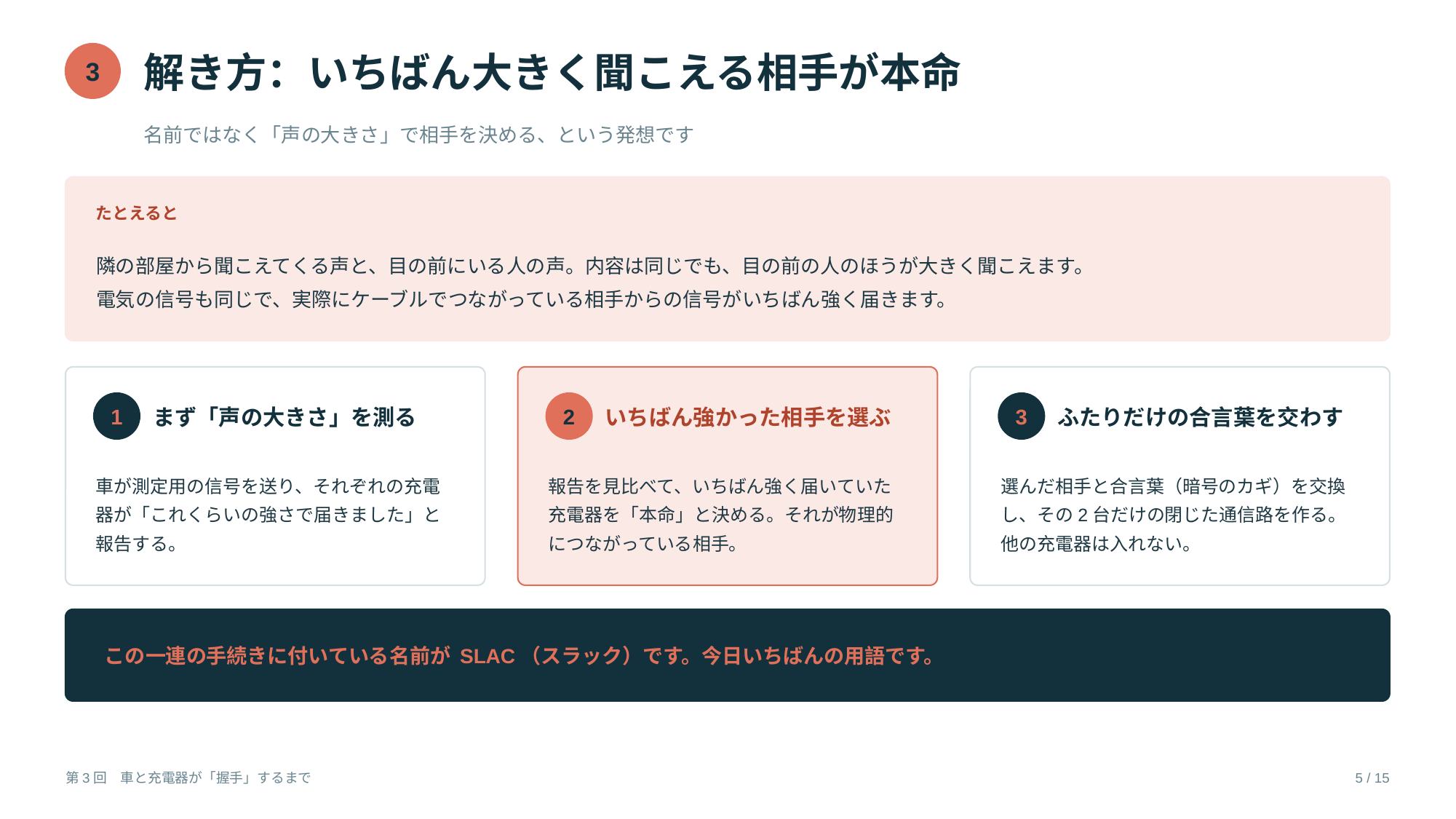

解き方：いちばん大きく聞こえる相手が本命

3
名前ではなく「声の大きさ」で相手を決める、という発想です

たとえると
隣の部屋から聞こえてくる声と、目の前にいる人の声。内容は同じでも、目の前の人のほうが大きく聞こえます。
電気の信号も同じで、実際にケーブルでつながっている相手からの信号がいちばん強く届きます。

1
まず「声の大きさ」を測る

2
いちばん強かった相手を選ぶ

3
ふたりだけの合言葉を交わす
車が測定用の信号を送り、それぞれの充電器が「これくらいの強さで届きました」と報告する。
報告を見比べて、いちばん強く届いていた充電器を「本命」と決める。それが物理的につながっている相手。
選んだ相手と合言葉（暗号のカギ）を交換し、その2台だけの閉じた通信路を作る。他の充電器は入れない。

この一連の手続きに付いている名前が SLAC（スラック）です。今日いちばんの用語です。
第3回　車と充電器が「握手」するまで
5 / 15